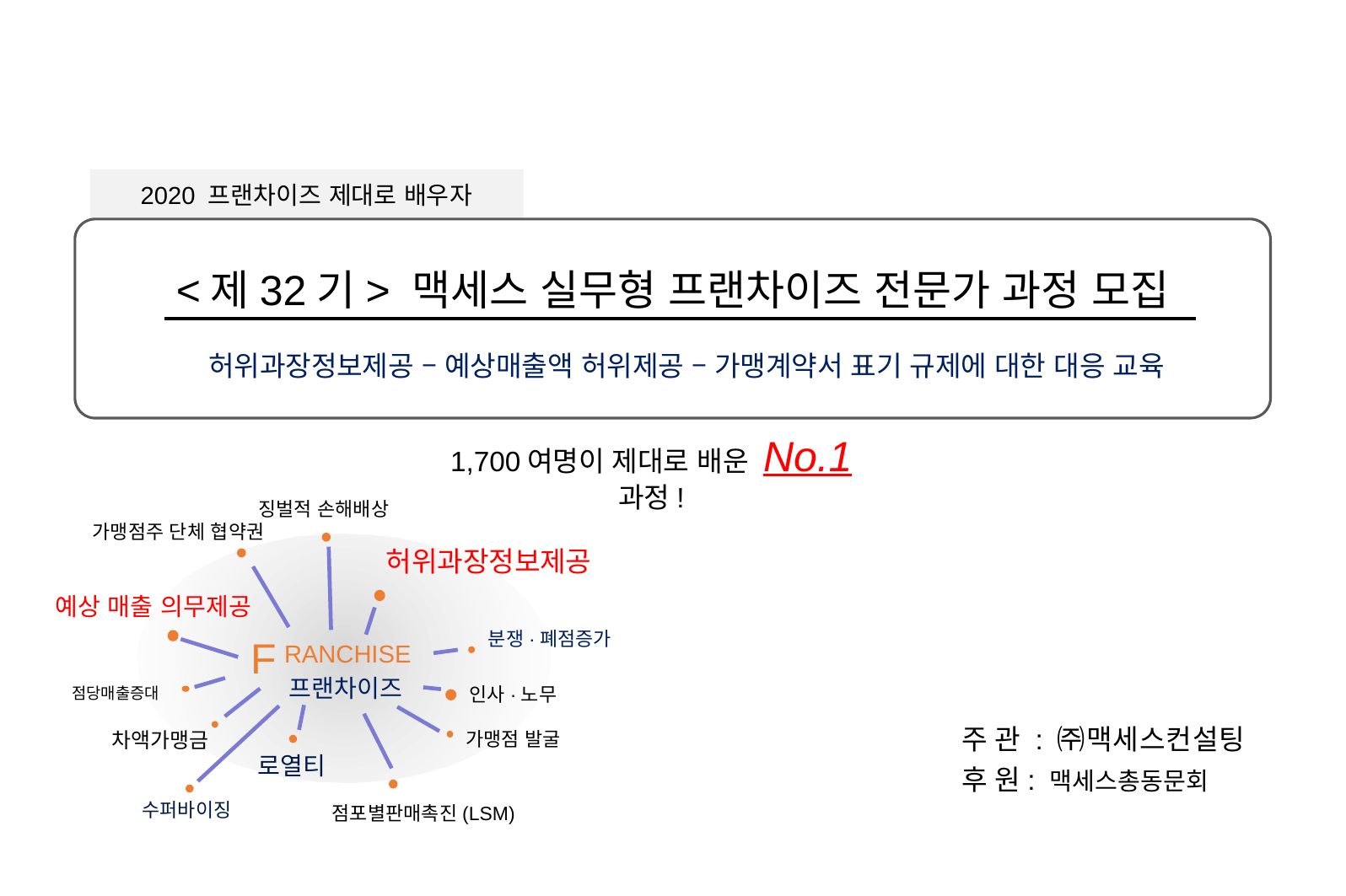

2020 프랜차이즈 제대로 배우자

<제32기> 맥세스 실무형 프랜차이즈 전문가 과정 모집

  허위과장정보제공 – 예상매출액 허위제공 – 가맹계약서 표기 규제에 대한 대응 교육
1,700여명이 제대로 배운 No.1 과정!
징벌적 손해배상

허위과장정보제공
예상 매출 의무제공
분쟁·폐점증가
F
RANCHISE
프랜차이즈

차액가맹금

로열티

점포별판매촉진(LSM)
가맹점주 단체 협약권

인사·노무
점당매출증대

주 관 : ㈜맥세스컨설팅
후 원: 맥세스총동문회
가맹점 발굴

수퍼바이징